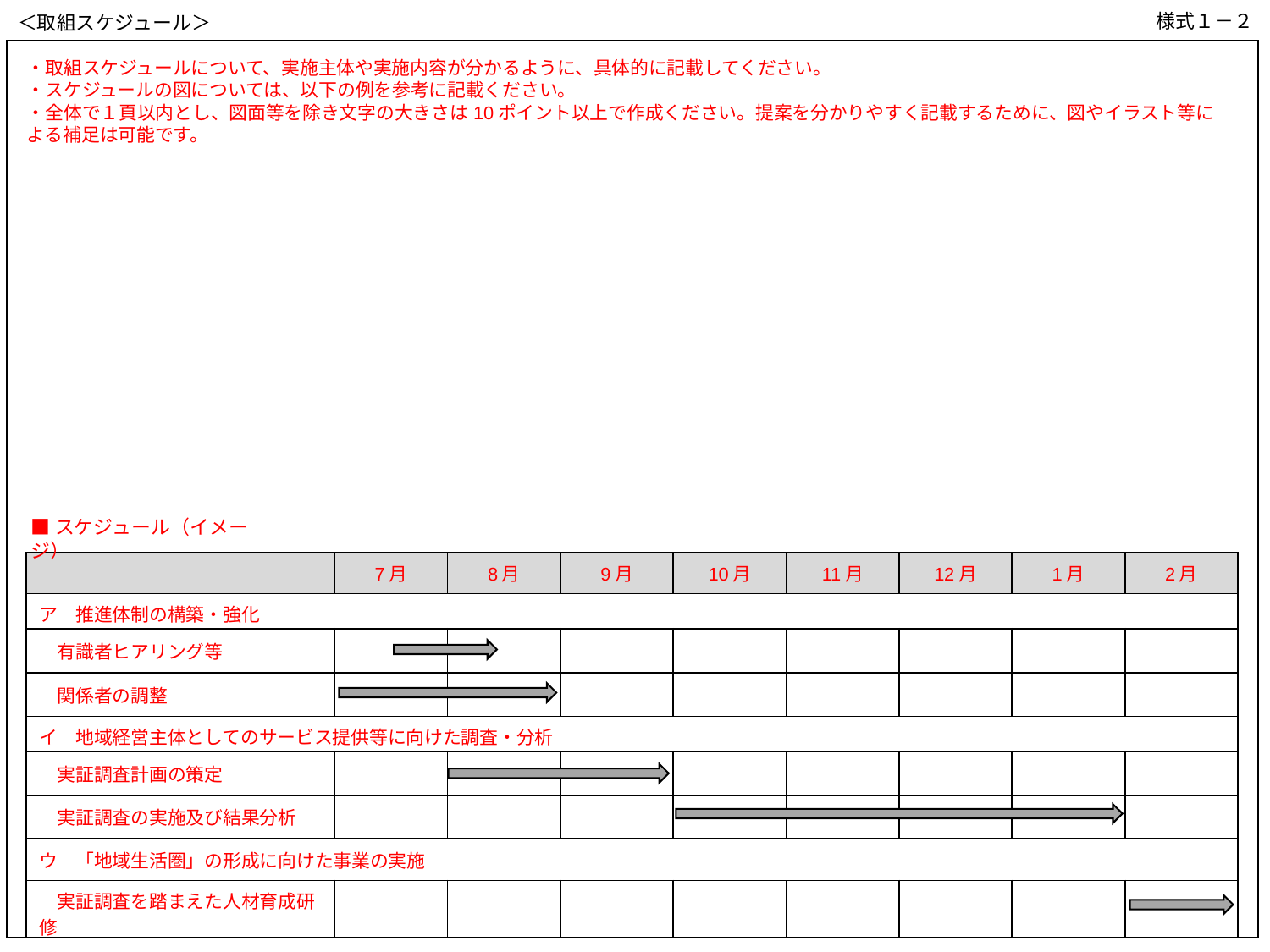

様式１－２
＜取組スケジュール＞

・取組スケジュールについて、実施主体や実施内容が分かるように、具体的に記載してください。
・スケジュールの図については、以下の例を参考に記載ください。
・全体で１頁以内とし、図面等を除き文字の大きさは10ポイント以上で作成ください。提案を分かりやすく記載するために、図やイラスト等による補足は可能です。
■スケジュール（イメージ）
|  | 7月 | 8月 | 9月 | 10月 | 11月 | 12月 | 1月 | 2月 |
| --- | --- | --- | --- | --- | --- | --- | --- | --- |
| ア　推進体制の構築・強化 |  |  |  |  |  |  |  |  |
| 有識者ヒアリング等 |  |  |  |  |  |  |  |  |
| 関係者の調整 |  |  |  |  |  |  |  |  |
| イ　地域経営主体としてのサービス提供等に向けた調査・分析 |  |  |  |  |  |  |  |  |
| 実証調査計画の策定 |  |  |  |  |  |  |  |  |
| 実証調査の実施及び結果分析 |  |  |  |  |  |  |  |  |
| ウ　「地域生活圏」の形成に向けた事業の実施 |  |  |  |  |  |  |  |  |
| 実証調査を踏まえた人材育成研修 |  |  |  |  |  |  |  |  |